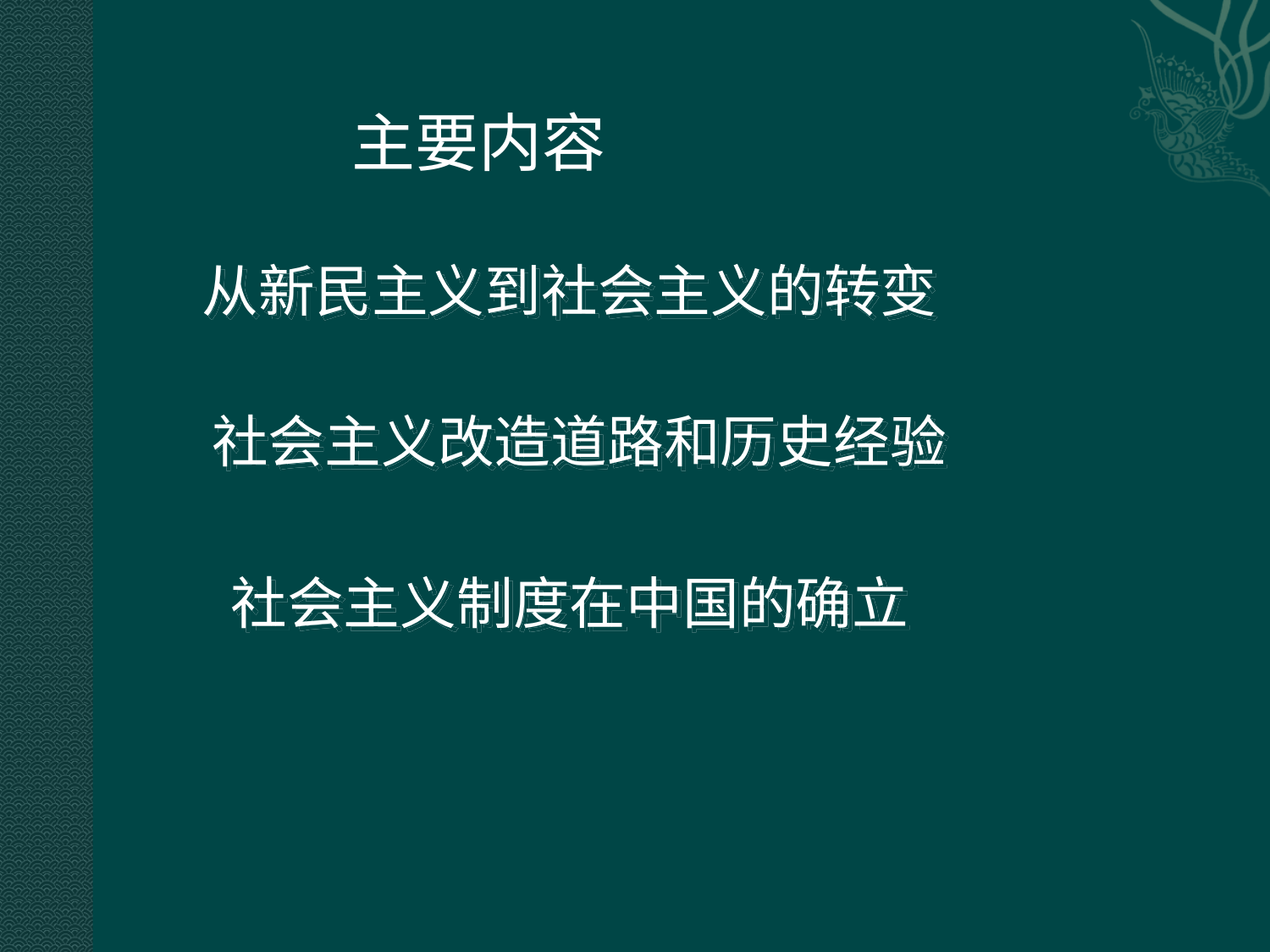

主要内容
从新民主义到社会主义的转变
社会主义改造道路和历史经验
   社会主义制度在中国的确立